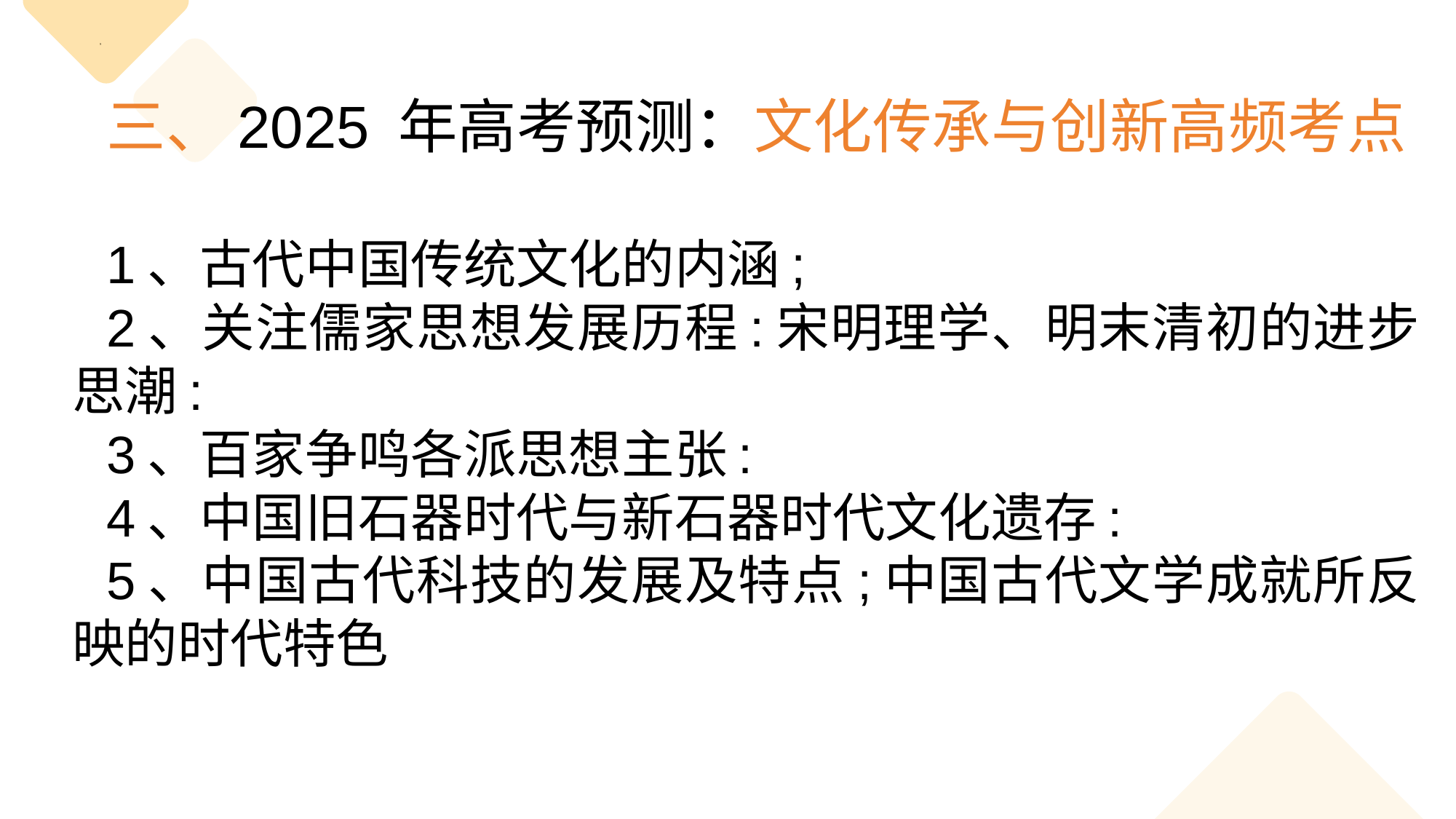

三、2025 年高考预测：文化传承与创新高频考点

1、古代中国传统文化的内涵;
2、关注儒家思想发展历程:宋明理学、明末清初的进步思潮:
3、百家争鸣各派思想主张:
4、中国旧石器时代与新石器时代文化遗存:
5、中国古代科技的发展及特点;中国古代文学成就所反映的时代特色